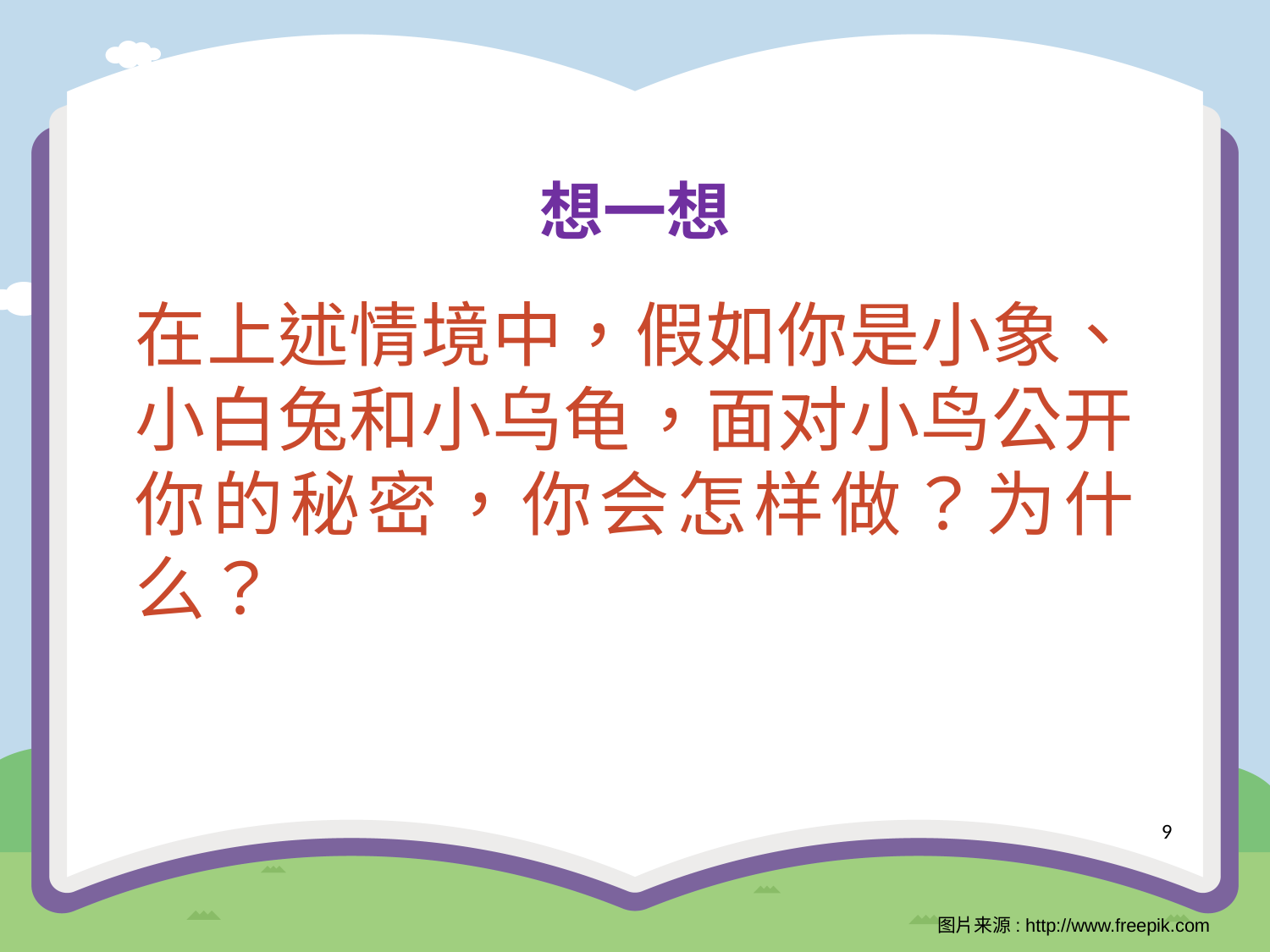

想一想
在上述情境中，假如你是小象、小白兔和小乌龟，面对小鸟公开你的秘密，你会怎样做？为什么？
9
图片来源: http://www.freepik.com